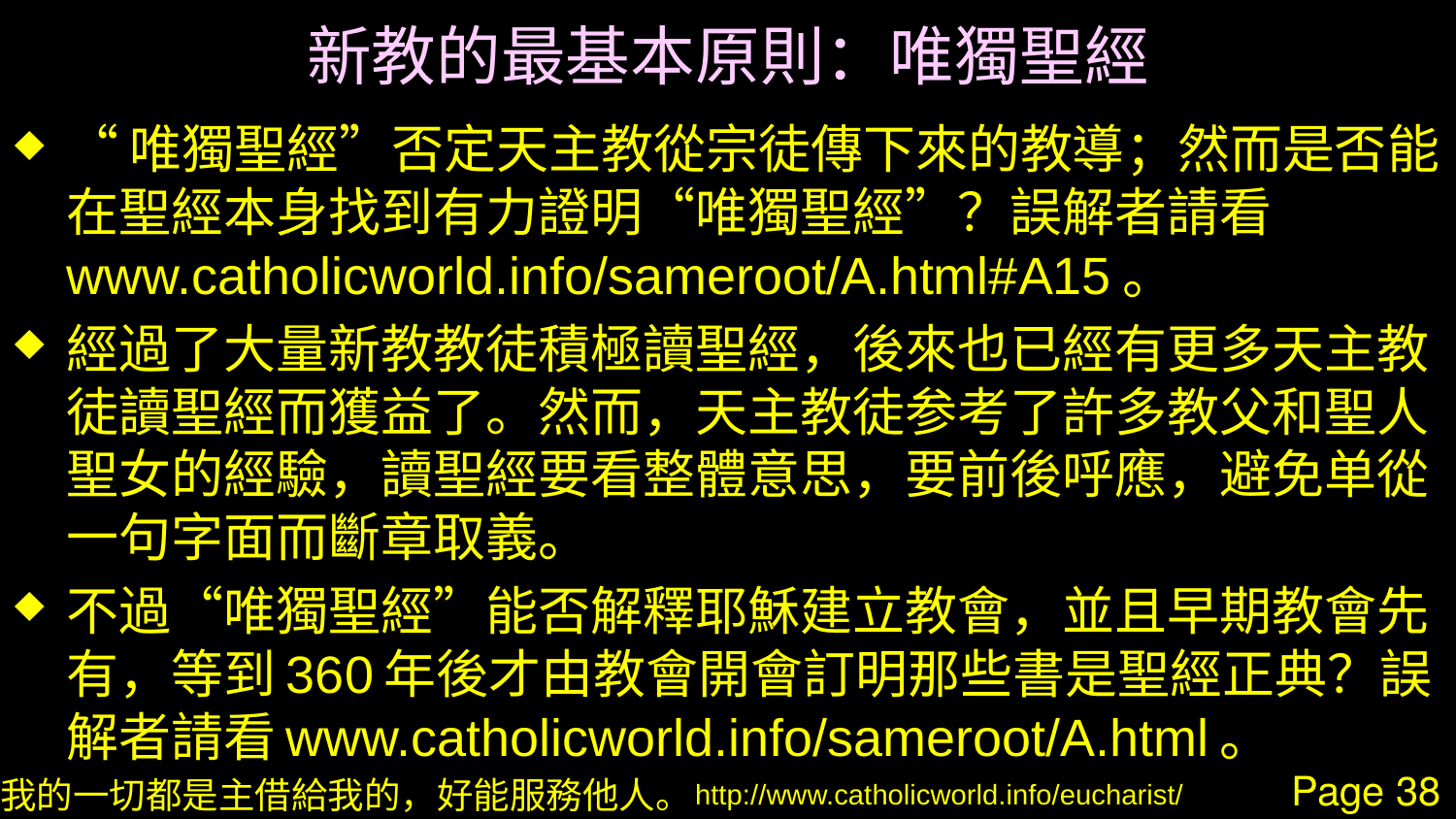

# 新教的最基本原則：唯獨聖經
“唯獨聖經”否定天主教從宗徒傳下來的教導；然而是否能在聖經本身找到有力證明“唯獨聖經”？誤解者請看www.catholicworld.info/sameroot/A.html#A15。
經過了大量新教教徒積極讀聖經，後來也已經有更多天主教徒讀聖經而獲益了。然而，天主教徒参考了許多教父和聖人聖女的經驗，讀聖經要看整體意思，要前後呼應，避免单從一句字面而斷章取義。
不過“唯獨聖經”能否解釋耶穌建立教會，並且早期教會先有，等到360年後才由教會開會訂明那些書是聖經正典？誤解者請看www.catholicworld.info/sameroot/A.html。